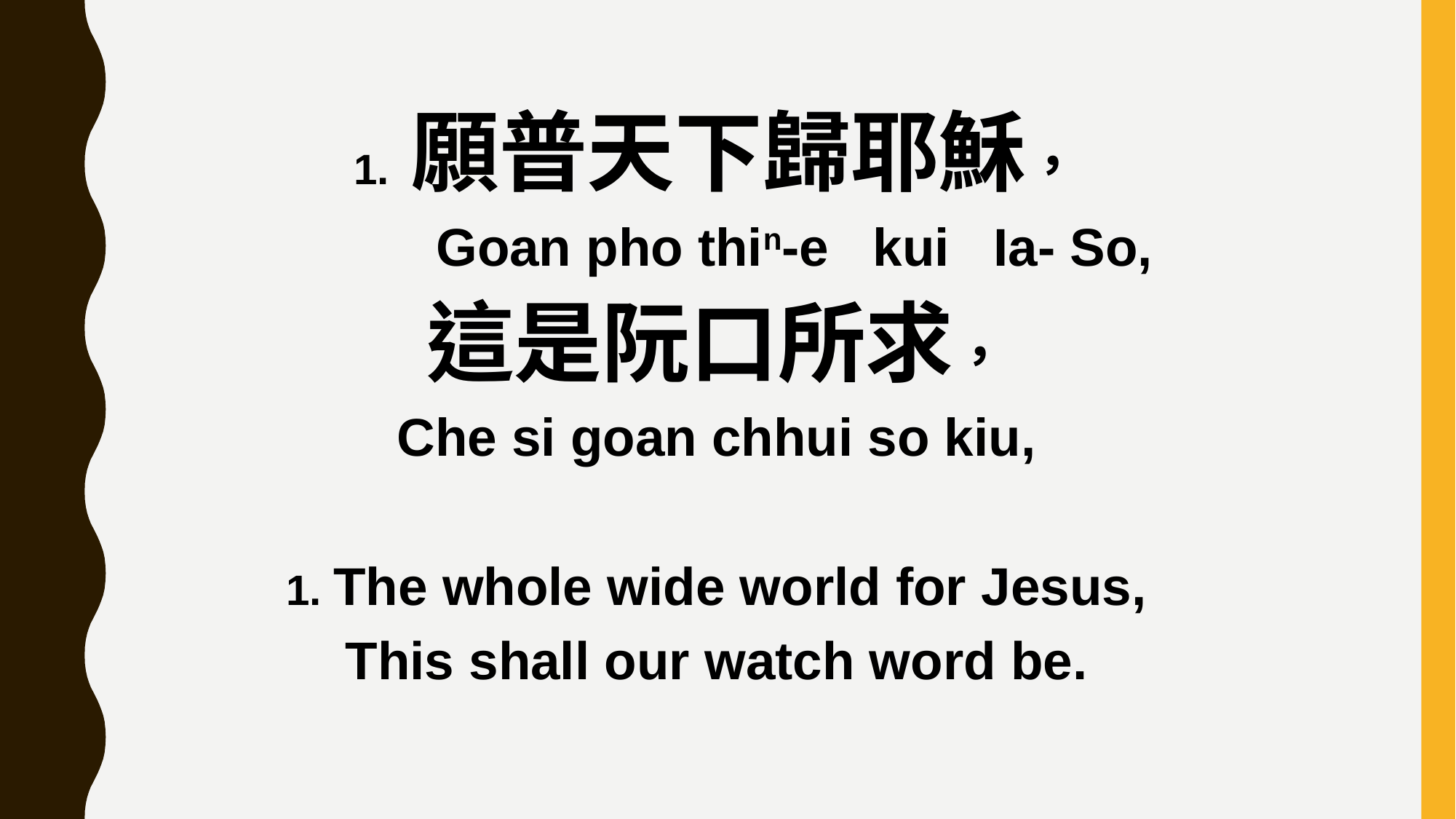

1. 願普天下歸耶穌，
                  Goan pho thin-e   kui   Ia- So,
這是阮口所求，
Che si goan chhui so kiu,

1. The whole wide world for Jesus,
This shall our watch word be.